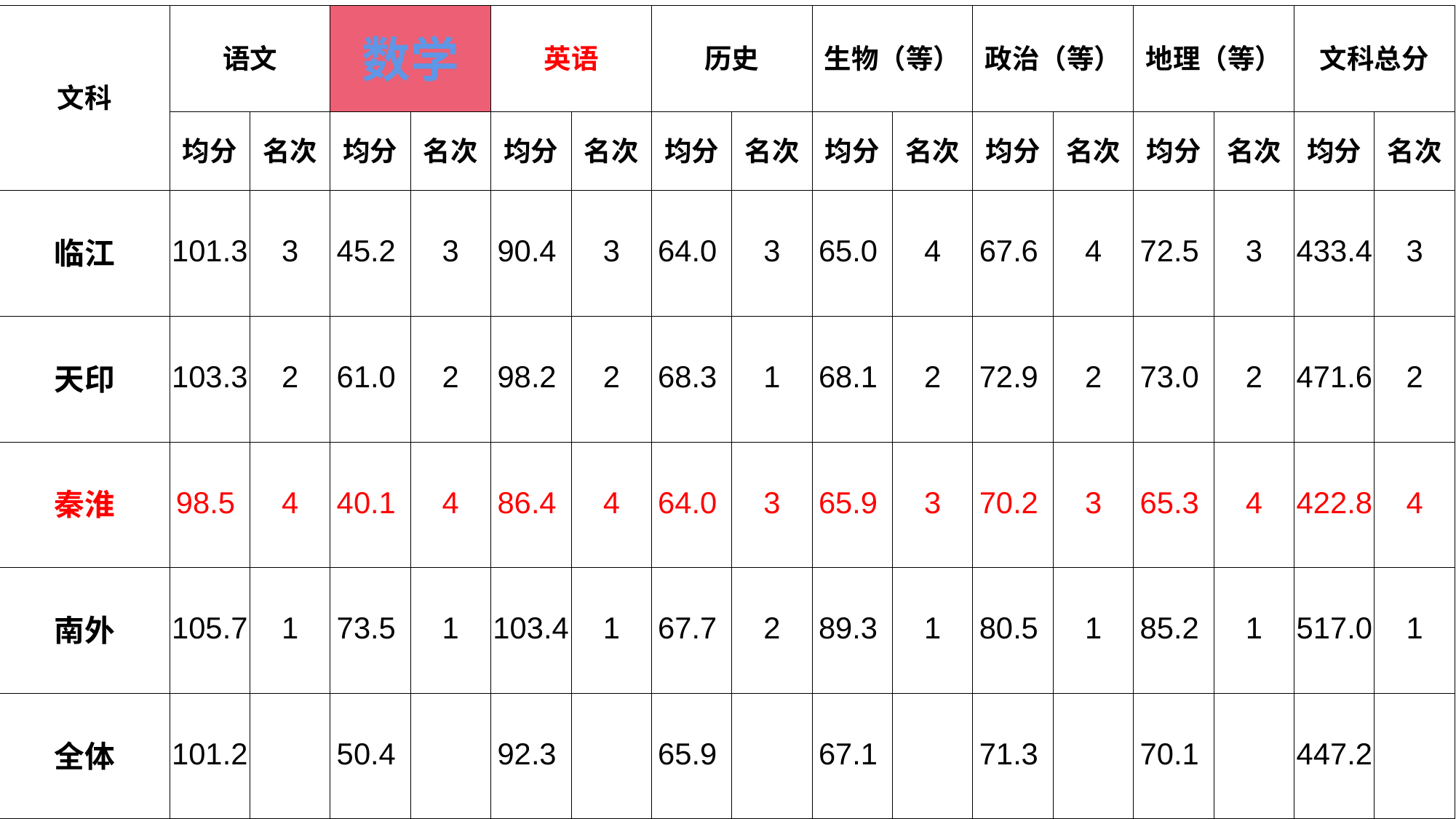

| 文科 | 语文 |  | 数学 |  | 英语 |  | 历史 |  | 生物（等） |  | 政治（等） |  | 地理（等） |  | 文科总分 |  |
| --- | --- | --- | --- | --- | --- | --- | --- | --- | --- | --- | --- | --- | --- | --- | --- | --- |
|  | 均分 | 名次 | 均分 | 名次 | 均分 | 名次 | 均分 | 名次 | 均分 | 名次 | 均分 | 名次 | 均分 | 名次 | 均分 | 名次 |
| 临江 | 101.3 | 3 | 45.2 | 3 | 90.4 | 3 | 64.0 | 3 | 65.0 | 4 | 67.6 | 4 | 72.5 | 3 | 433.4 | 3 |
| 天印 | 103.3 | 2 | 61.0 | 2 | 98.2 | 2 | 68.3 | 1 | 68.1 | 2 | 72.9 | 2 | 73.0 | 2 | 471.6 | 2 |
| 秦淮 | 98.5 | 4 | 40.1 | 4 | 86.4 | 4 | 64.0 | 3 | 65.9 | 3 | 70.2 | 3 | 65.3 | 4 | 422.8 | 4 |
| 南外 | 105.7 | 1 | 73.5 | 1 | 103.4 | 1 | 67.7 | 2 | 89.3 | 1 | 80.5 | 1 | 85.2 | 1 | 517.0 | 1 |
| 全体 | 101.2 |  | 50.4 |  | 92.3 |  | 65.9 |  | 67.1 |  | 71.3 |  | 70.1 |  | 447.2 |  |